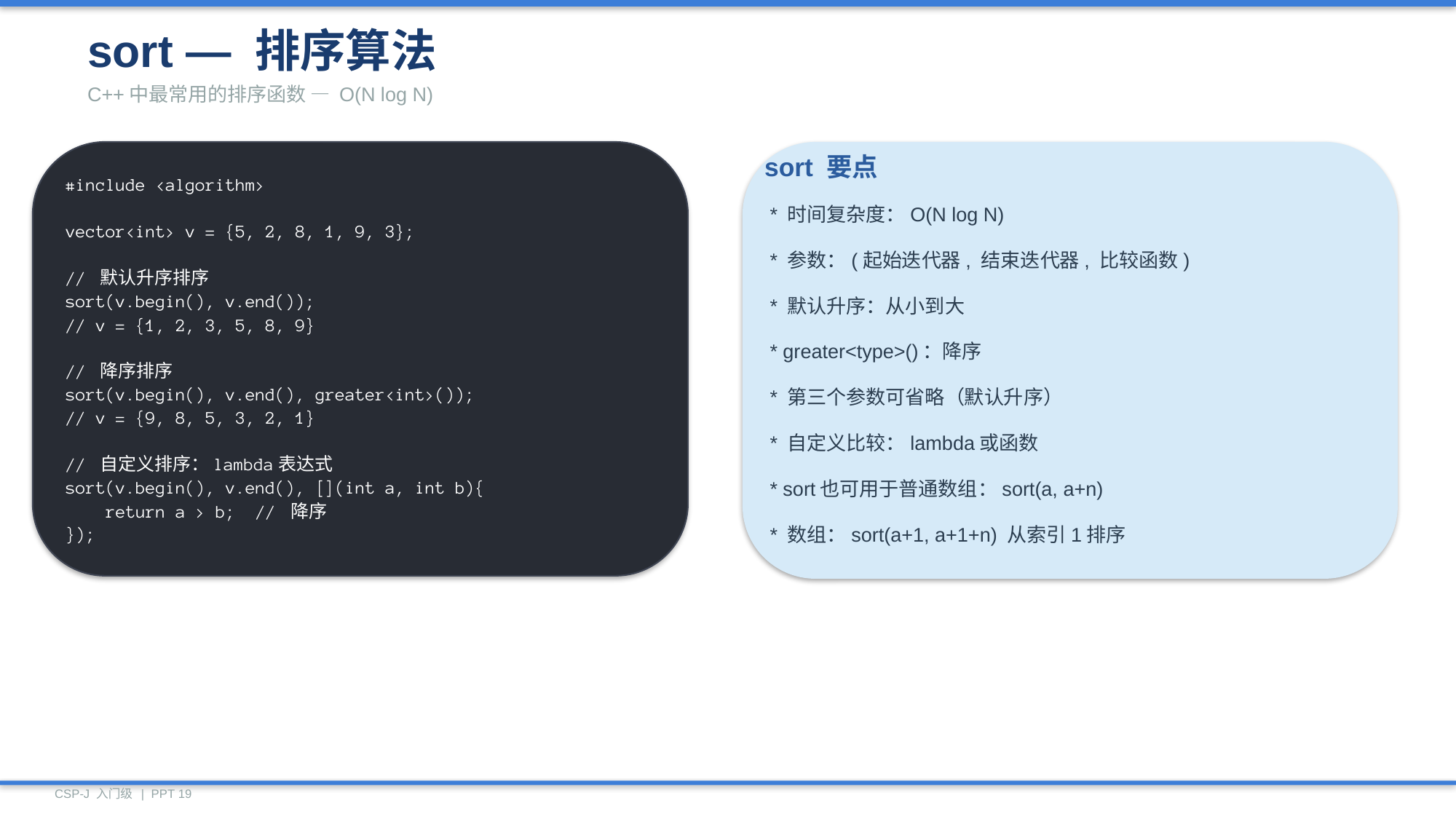

sort — 排序算法
C++中最常用的排序函数 — O(N log N)
#include <algorithm>

vector<int> v = {5, 2, 8, 1, 9, 3};

// 默认升序排序
sort(v.begin(), v.end());
// v = {1, 2, 3, 5, 8, 9}

// 降序排序
sort(v.begin(), v.end(), greater<int>());
// v = {9, 8, 5, 3, 2, 1}

// 自定义排序：lambda表达式
sort(v.begin(), v.end(), [](int a, int b){
    return a > b;  // 降序
});

sort 要点
* 时间复杂度：O(N log N)
* 参数：(起始迭代器, 结束迭代器, 比较函数)
* 默认升序：从小到大
* greater<type>()：降序
* 第三个参数可省略（默认升序）
* 自定义比较：lambda或函数
* sort也可用于普通数组：sort(a, a+n)
* 数组：sort(a+1, a+1+n) 从索引1排序

CSP-J 入门级  |  PPT 19